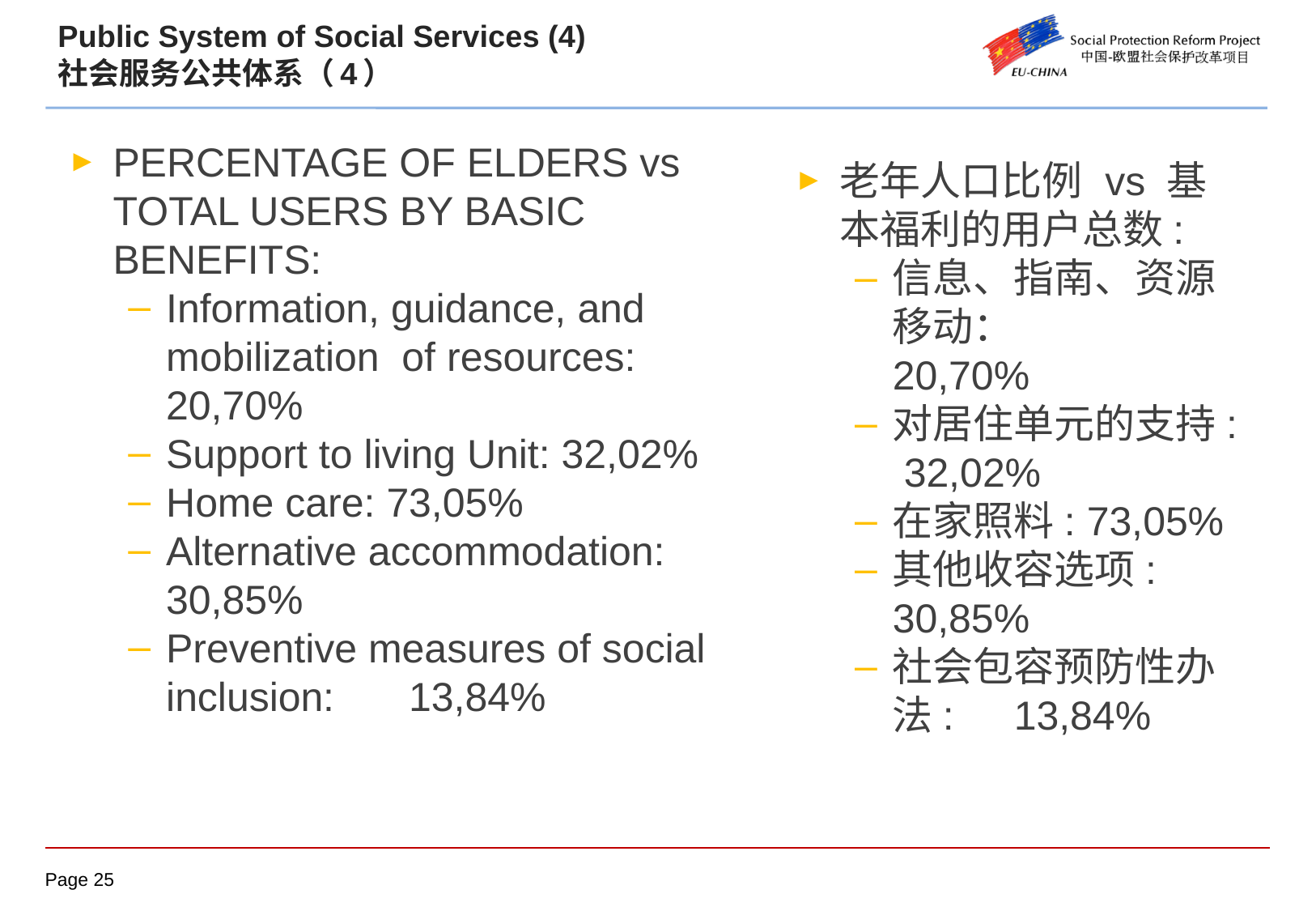

# Public System of Social Services (4) 社会服务公共体系（4）
PERCENTAGE OF ELDERS vs TOTAL USERS BY BASIC BENEFITS:
Information, guidance, and mobilization  of resources: 	20,70%
Support to living Unit: 32,02%
Home care: 73,05%
Alternative accommodation: 30,85%
Preventive measures of social inclusion:	13,84%

老年人口比例 vs 基本福利的用户总数:
信息、指南、资源移动：	20,70%
对居住单元的支持: 32,02%
在家照料: 73,05%
其他收容选项: 30,85%
社会包容预防性办法:	13,84%